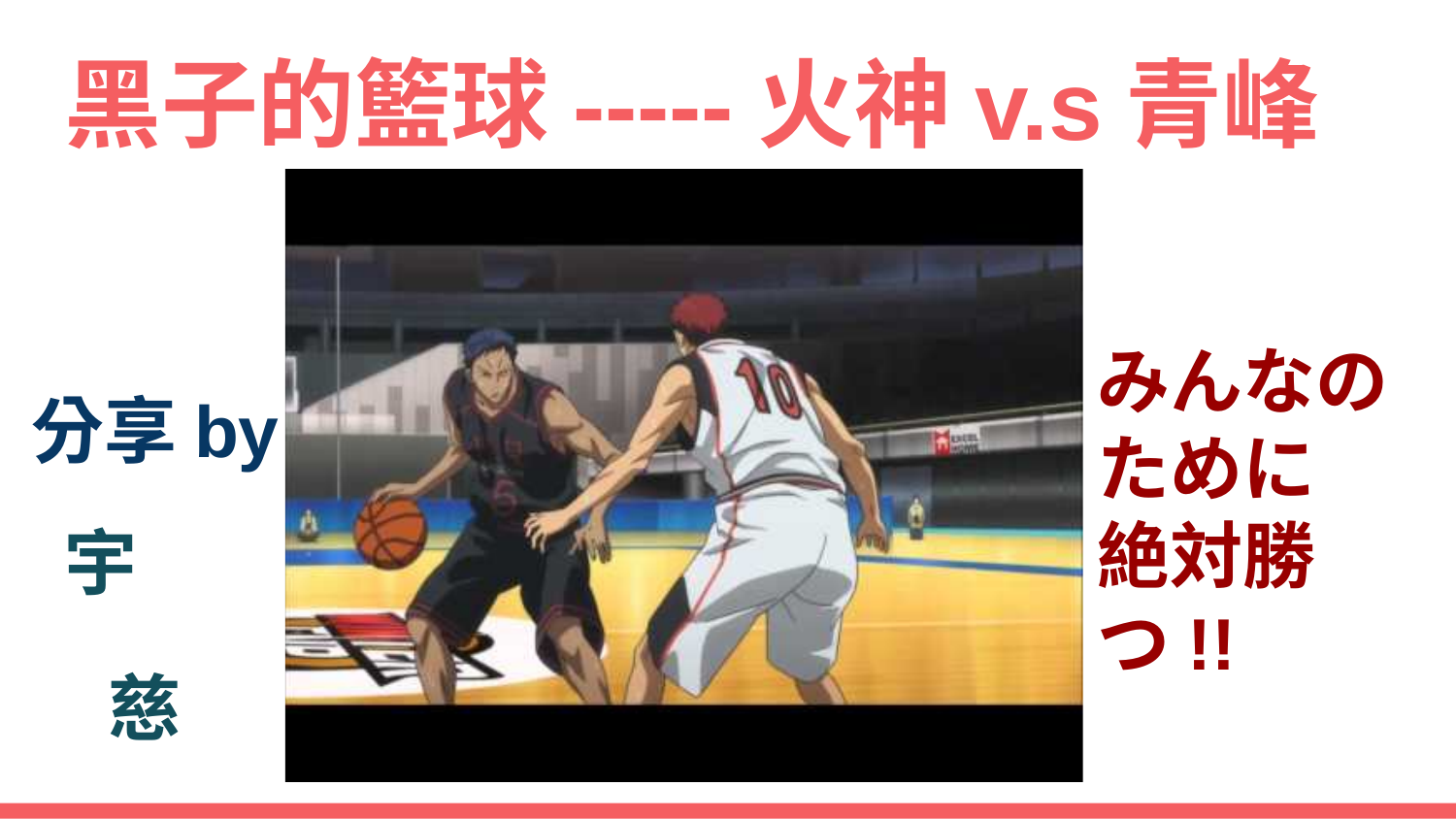

# 黑子的籃球-----火神v.s青峰

みんなの
ために
絶対勝つ!!

分享by
宇

慈